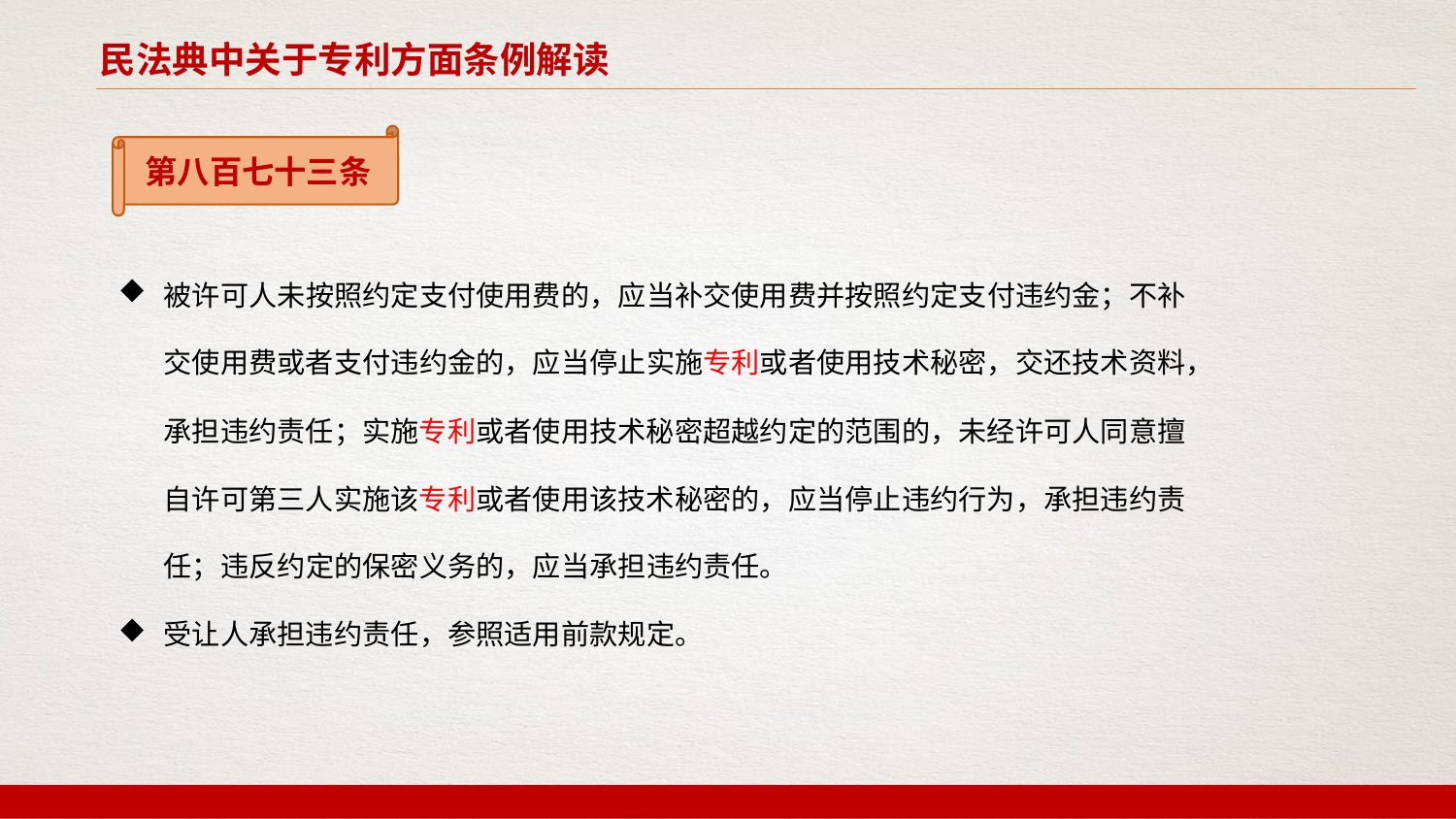

民法典中关于专利方面条例解读
第八百七十三条
被许可人未按照约定支付使用费的，应当补交使用费并按照约定支付违约金；不补交使用费或者支付违约金的，应当停止实施专利或者使用技术秘密，交还技术资料，承担违约责任；实施专利或者使用技术秘密超越约定的范围的，未经许可人同意擅自许可第三人实施该专利或者使用该技术秘密的，应当停止违约行为，承担违约责任；违反约定的保密义务的，应当承担违约责任。
受让人承担违约责任，参照适用前款规定。